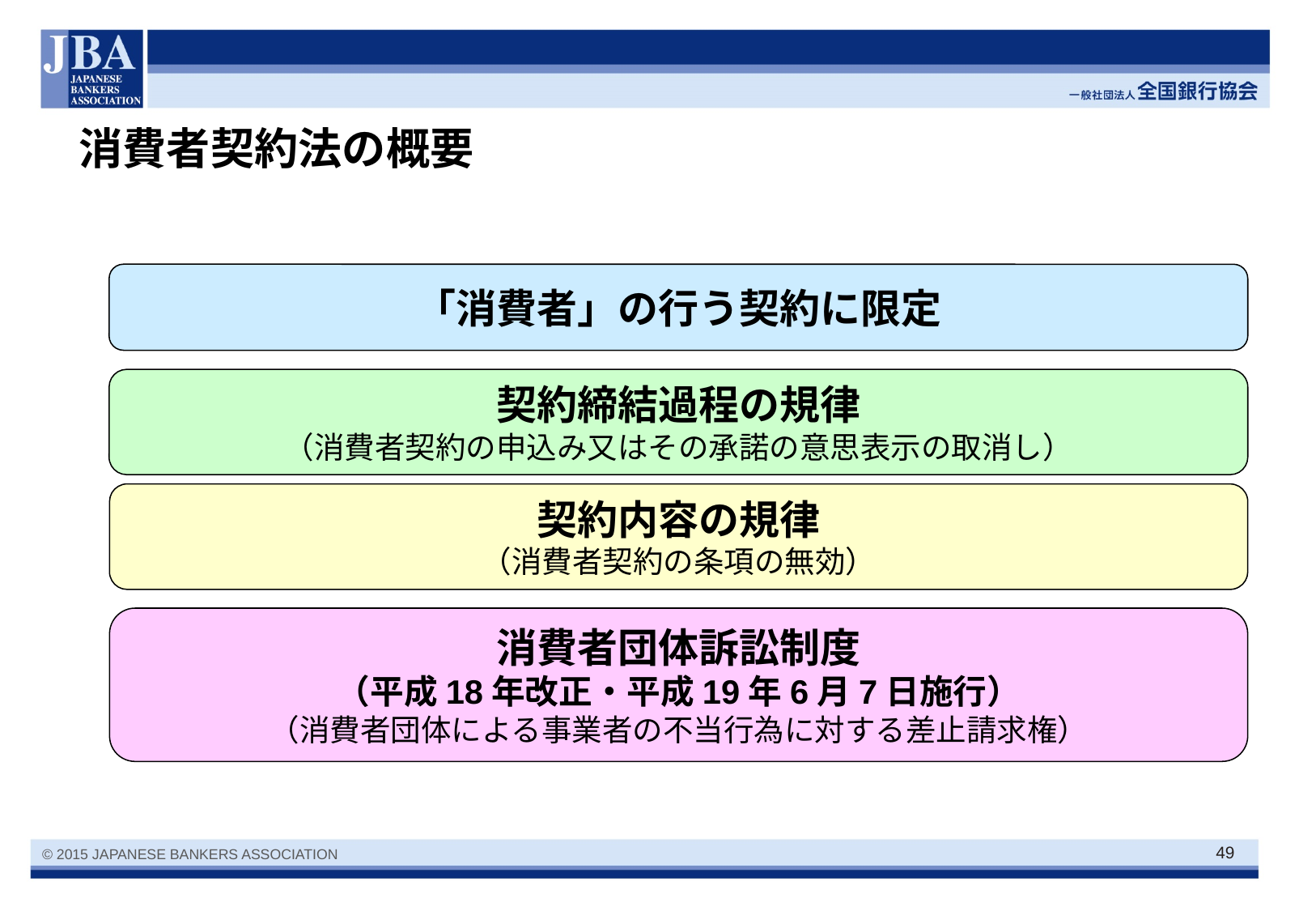

# 消費者契約法の概要
「消費者」の行う契約に限定
契約締結過程の規律
（消費者契約の申込み又はその承諾の意思表示の取消し）
契約内容の規律
（消費者契約の条項の無効）
消費者団体訴訟制度
（平成18年改正・平成19年6月7日施行）
（消費者団体による事業者の不当行為に対する差止請求権）